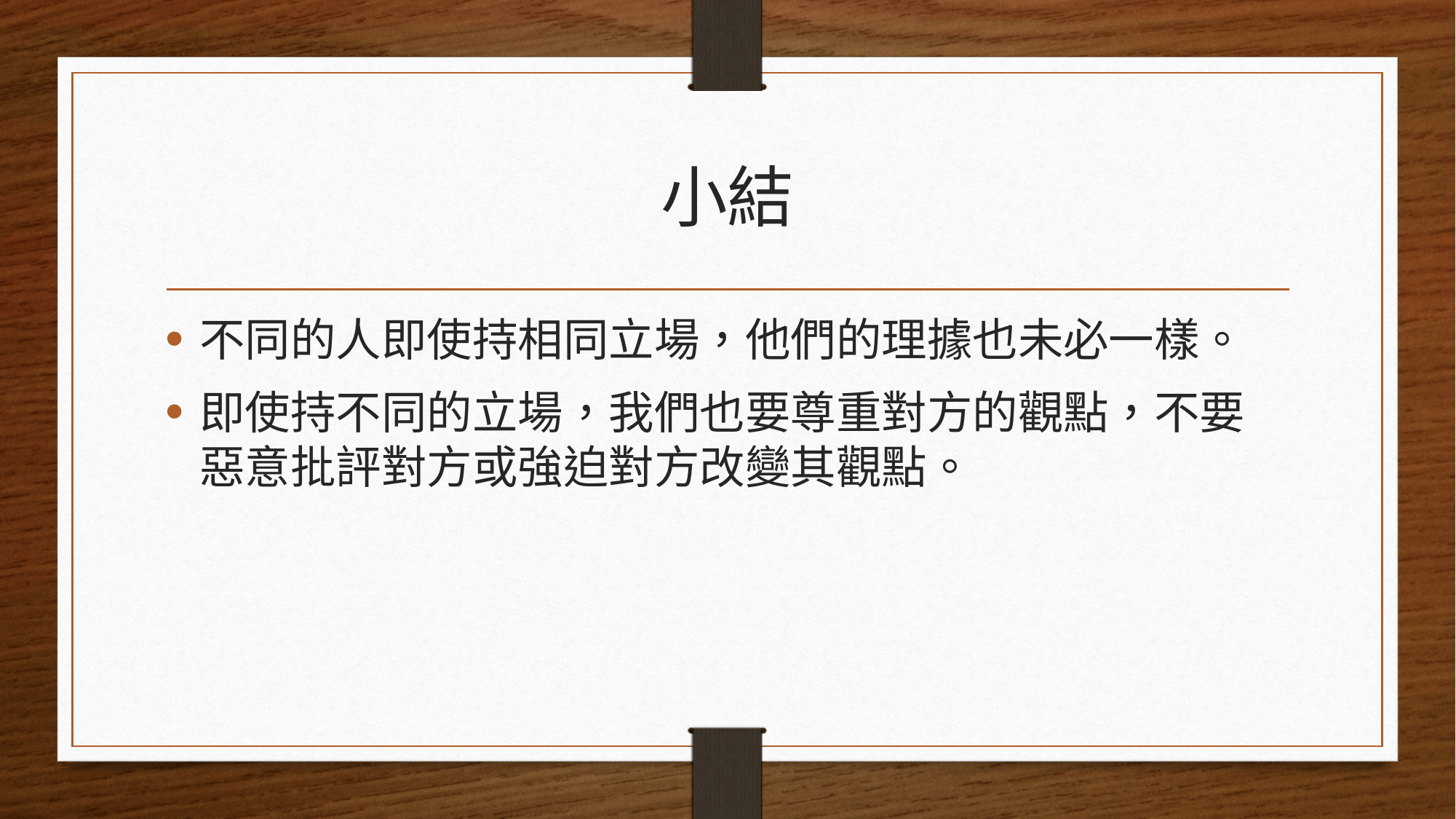

# 小結
不同的人即使持相同立場，他們的理據也未必一樣。
即使持不同的立場，我們也要尊重對方的觀點，不要惡意批評對方或強迫對方改變其觀點。